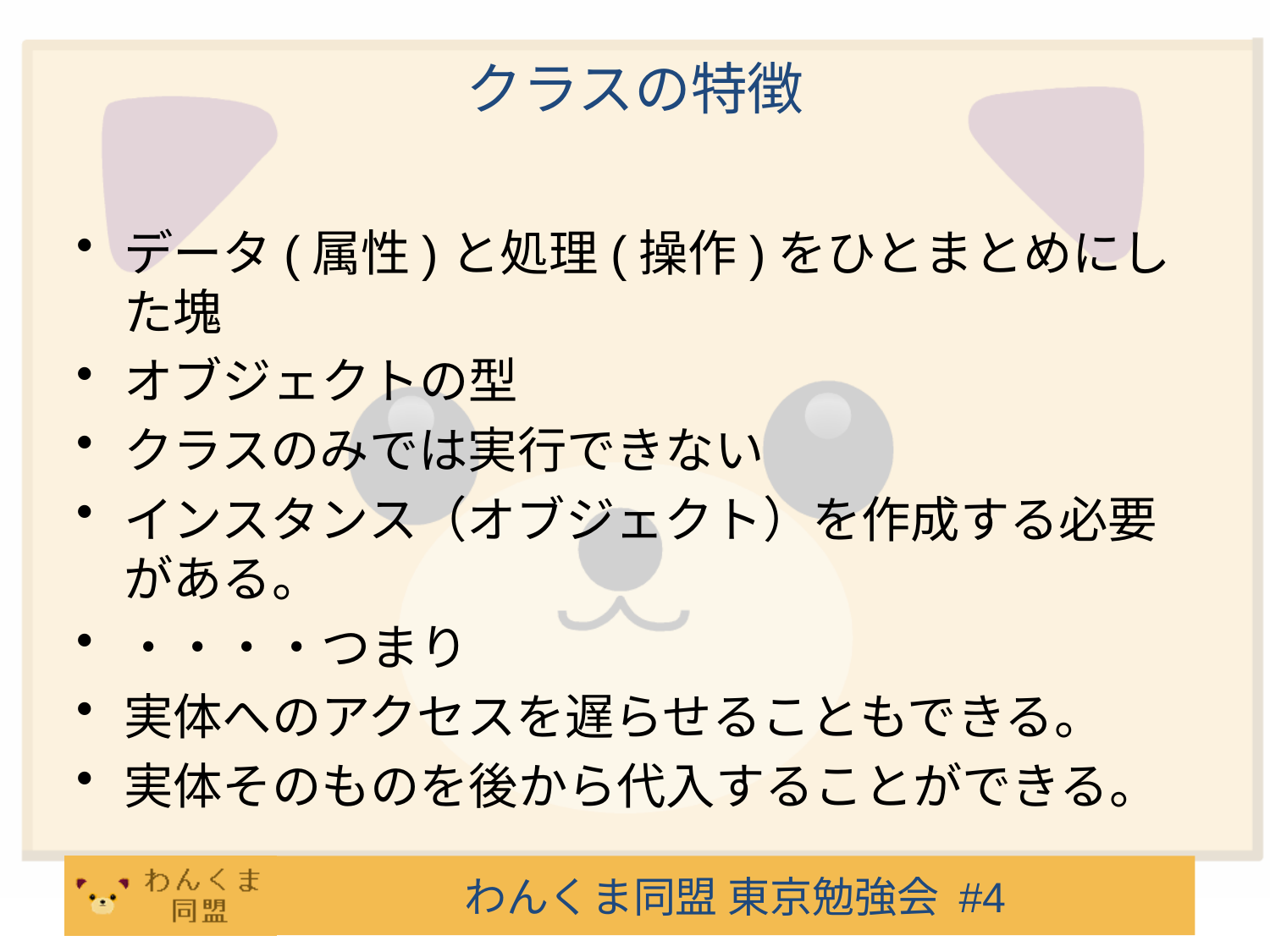

# クラスの特徴

データ(属性)と処理(操作)をひとまとめにした塊
オブジェクトの型
クラスのみでは実行できない
インスタンス（オブジェクト）を作成する必要がある。
・・・・つまり
実体へのアクセスを遅らせることもできる。
実体そのものを後から代入することができる。